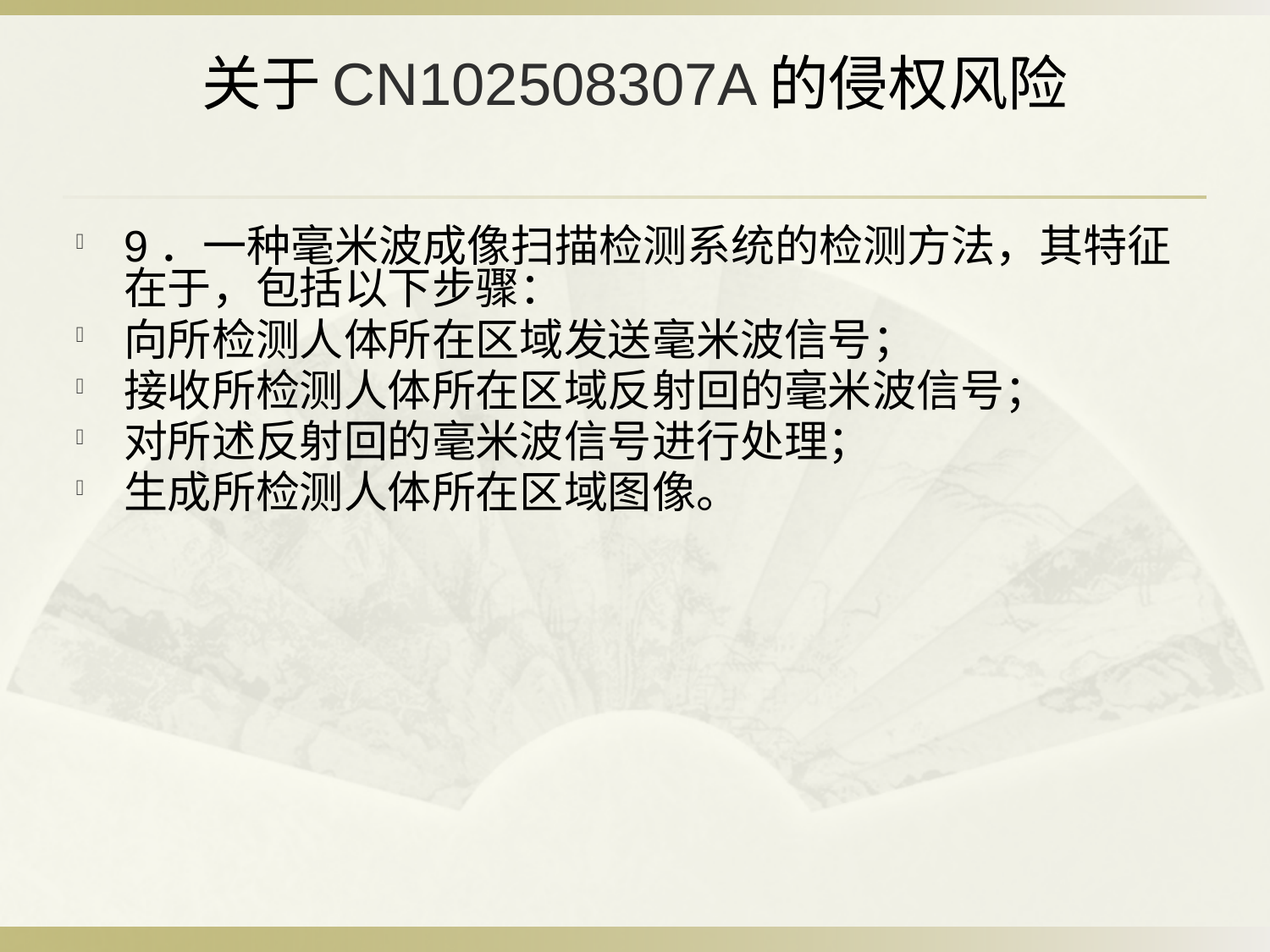

# 关于CN102508307A的侵权风险
9．一种毫米波成像扫描检测系统的检测方法，其特征在于，包括以下步骤：
向所检测人体所在区域发送毫米波信号；
接收所检测人体所在区域反射回的毫米波信号；
对所述反射回的毫米波信号进行处理；
生成所检测人体所在区域图像。